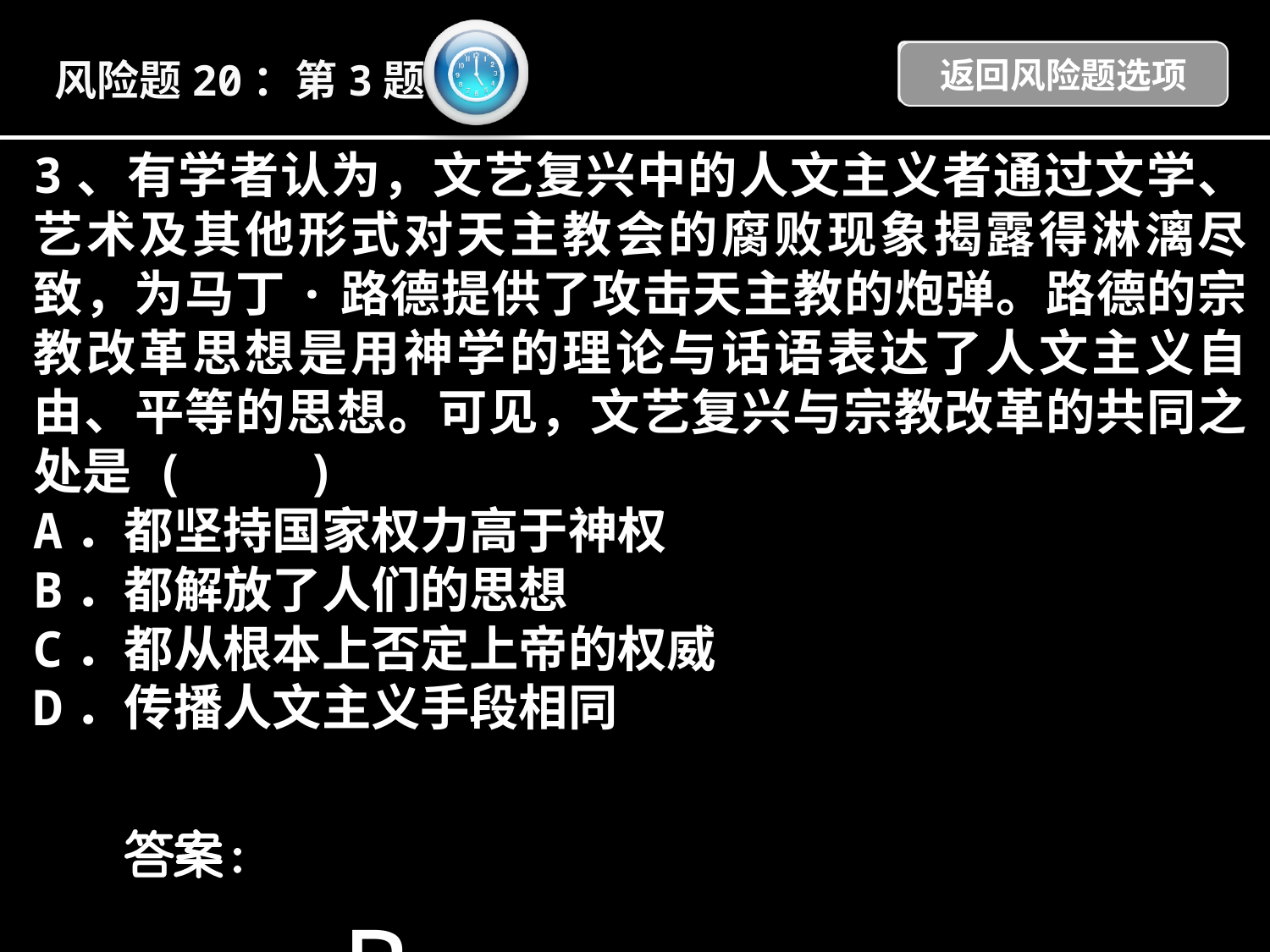

返回风险题选项
风险题20：第3题
3、有学者认为，文艺复兴中的人文主义者通过文学、艺术及其他形式对天主教会的腐败现象揭露得淋漓尽致，为马丁·路德提供了攻击天主教的炮弹。路德的宗教改革思想是用神学的理论与话语表达了人文主义自由、平等的思想。可见，文艺复兴与宗教改革的共同之处是 (　　)
A．都坚持国家权力高于神权
B．都解放了人们的思想
C．都从根本上否定上帝的权威
D．传播人文主义手段相同
              B